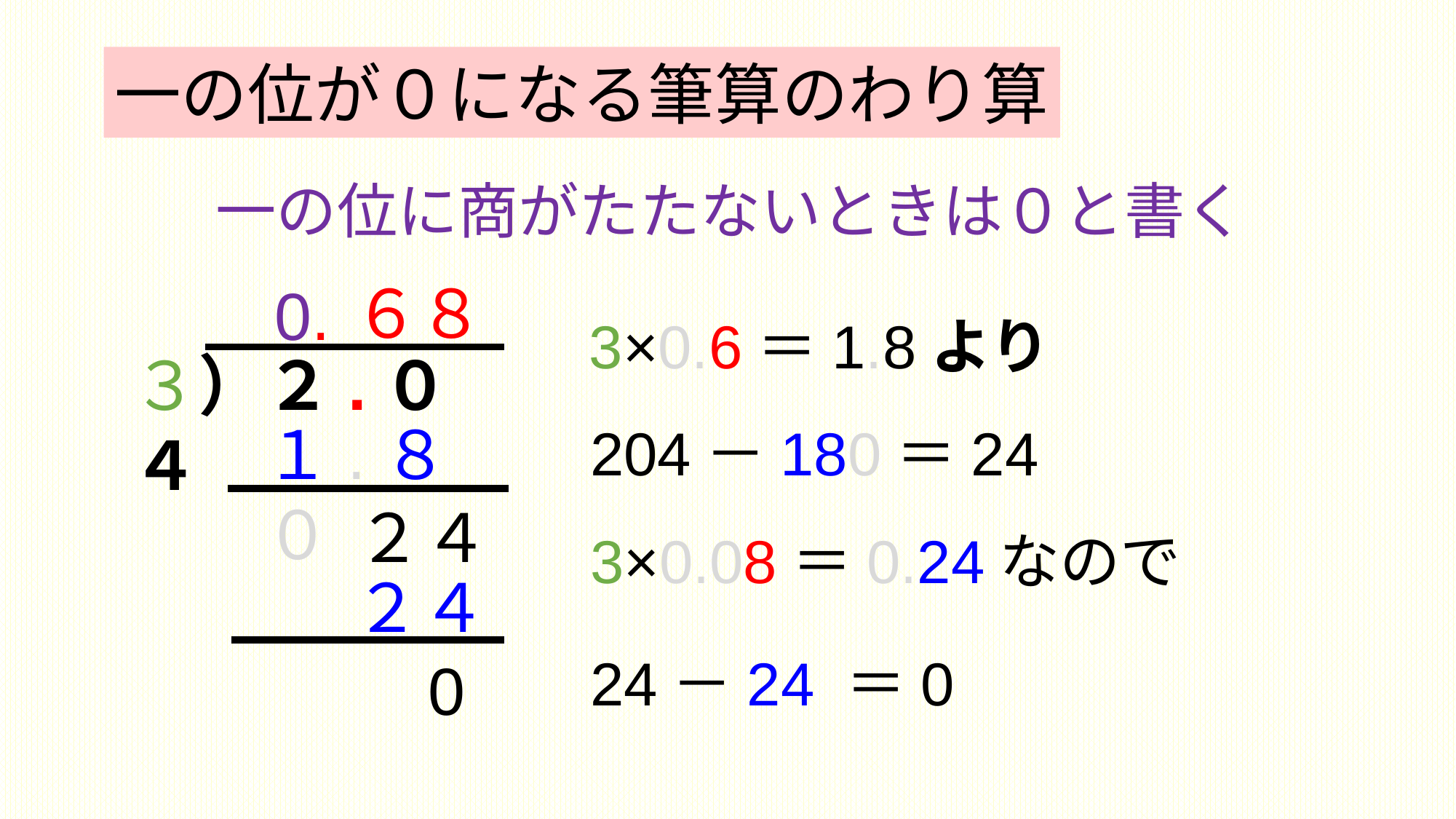

一の位が０になる筆算のわり算
一の位に商がたたないときは０と書く
６
８
0.
3×0.6＝1.8より
３）２.０４
１.８０
204－180＝24
２４
3×0.08＝0.24なので
２４
24－24 ＝0
0